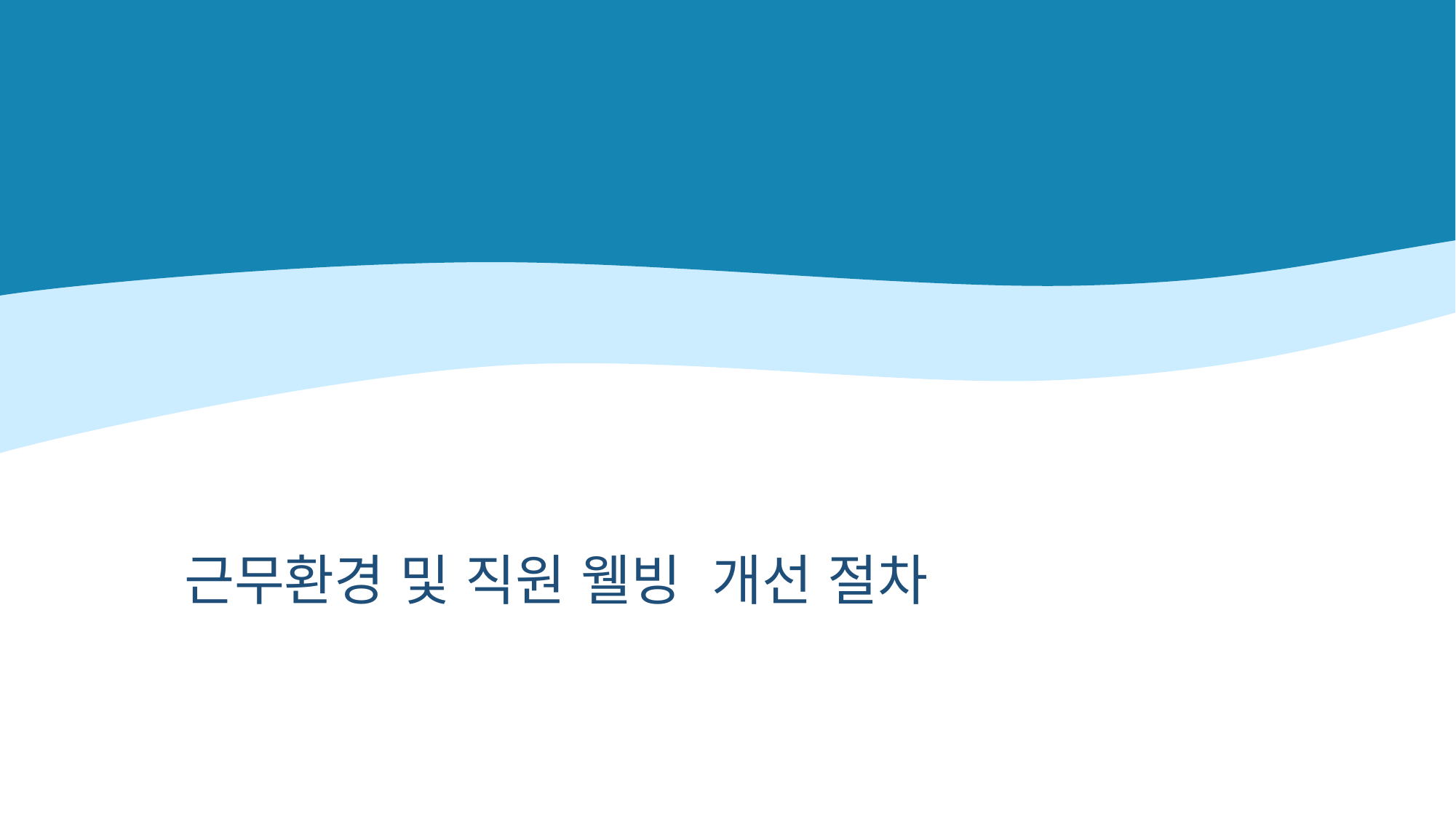

# 근무환경 및 직원 웰빙  개선 절차